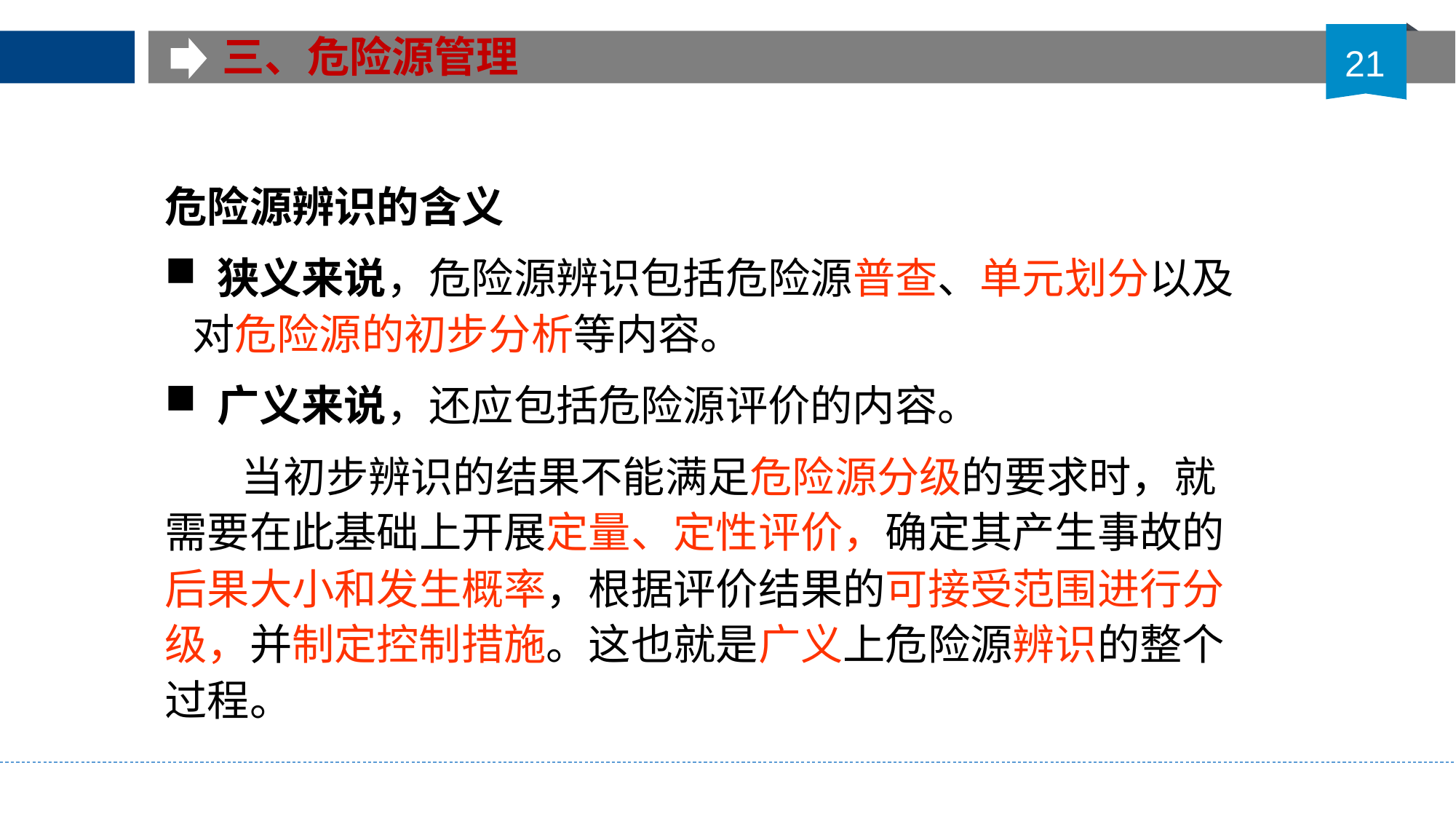

三、危险源管理
21
危险源辨识的含义
 狭义来说，危险源辨识包括危险源普查、单元划分以及对危险源的初步分析等内容。
 广义来说，还应包括危险源评价的内容。
       当初步辨识的结果不能满足危险源分级的要求时，就需要在此基础上开展定量、定性评价，确定其产生事故的后果大小和发生概率，根据评价结果的可接受范围进行分级，并制定控制措施。这也就是广义上危险源辨识的整个过程。